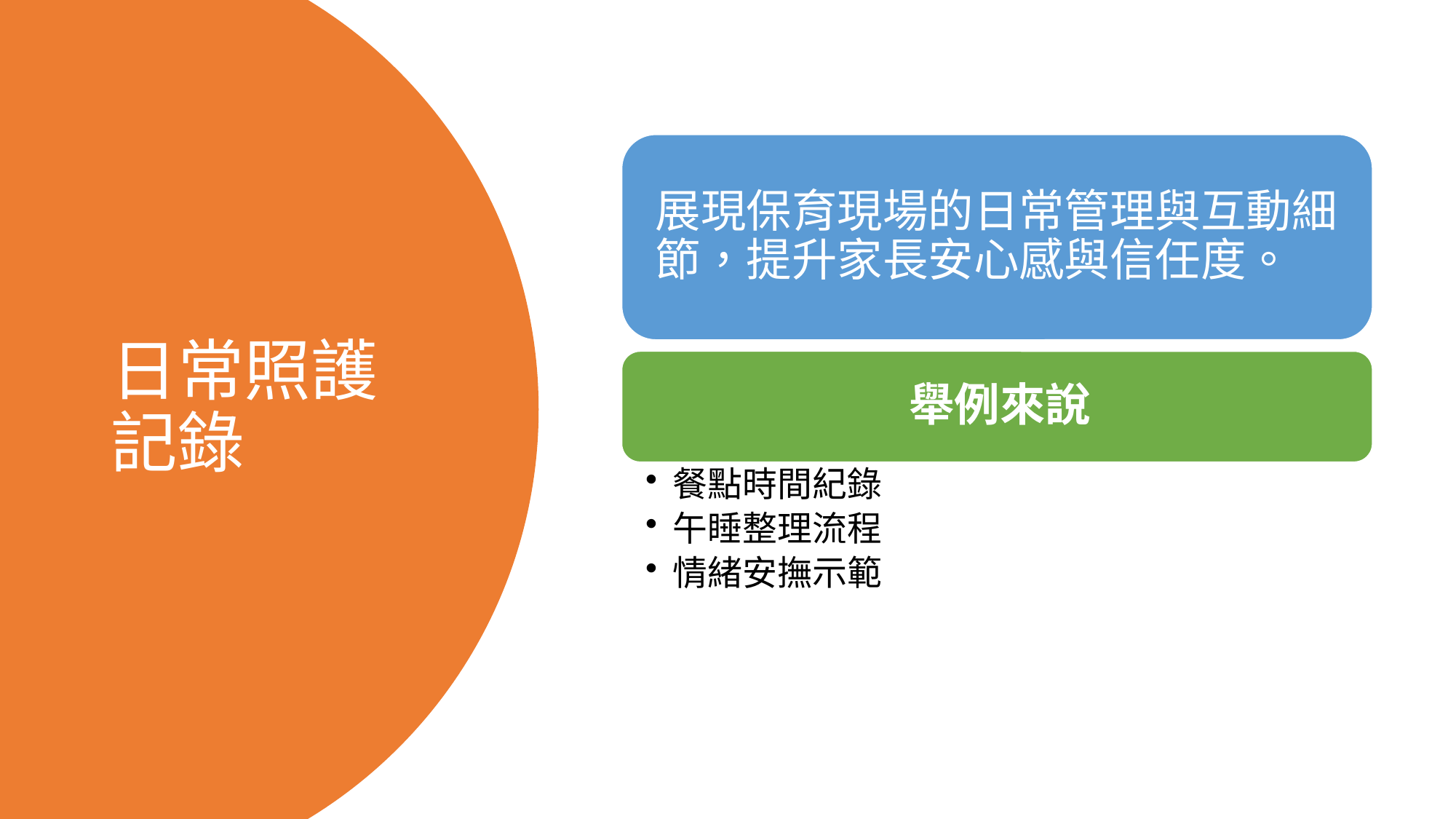

展現保育現場的日常管理與互動細節，提升家長安心感與信任度。
舉例來說
餐點時間紀錄
午睡整理流程
情緒安撫示範
# 日常照護記錄